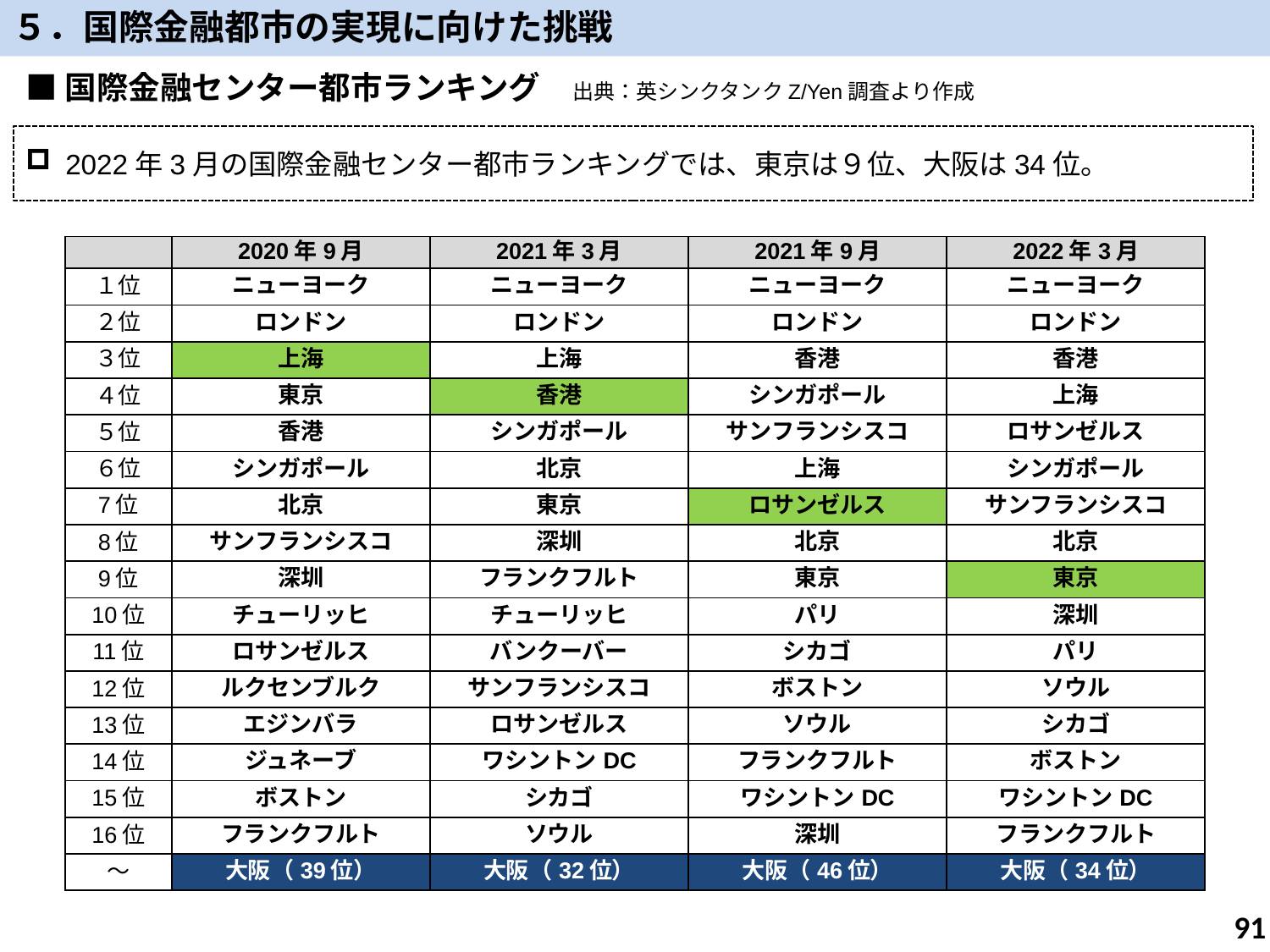

５．国際金融都市の実現に向けた挑戦
■国際金融センター都市ランキング　出典：英シンクタンクZ/Yen調査より作成
2022年3月の国際金融センター都市ランキングでは、東京は９位、大阪は34位。
|  | 2020年9月 | 2021年3月 | 2021年9月 | 2022年3月 |
| --- | --- | --- | --- | --- |
| １位 | ニューヨーク | ニューヨーク | ニューヨーク | ニューヨーク |
| ２位 | ロンドン | ロンドン | ロンドン | ロンドン |
| ３位 | 上海 | 上海 | 香港 | 香港 |
| ４位 | 東京 | 香港 | シンガポール | 上海 |
| ５位 | 香港 | シンガポール | サンフランシスコ | ロサンゼルス |
| ６位 | シンガポール | 北京 | 上海 | シンガポール |
| 7位 | 北京 | 東京 | ロサンゼルス | サンフランシスコ |
| 8位 | サンフランシスコ | 深圳 | 北京 | 北京 |
| 9位 | 深圳 | フランクフルト | 東京 | 東京 |
| 10位 | チューリッヒ | チューリッヒ | パリ | 深圳 |
| 11位 | ロサンゼルス | バンクーバー | シカゴ | パリ |
| 12位 | ルクセンブルク | サンフランシスコ | ボストン | ソウル |
| 13位 | エジンバラ | ロサンゼルス | ソウル | シカゴ |
| 14位 | ジュネーブ | ワシントンDC | フランクフルト | ボストン |
| 15位 | ボストン | シカゴ | ワシントンDC | ワシントンDC |
| 16位 | フランクフルト | ソウル | 深圳 | フランクフルト |
| ～ | 大阪（39位） | 大阪（32位） | 大阪（46位） | 大阪（34位） |
91